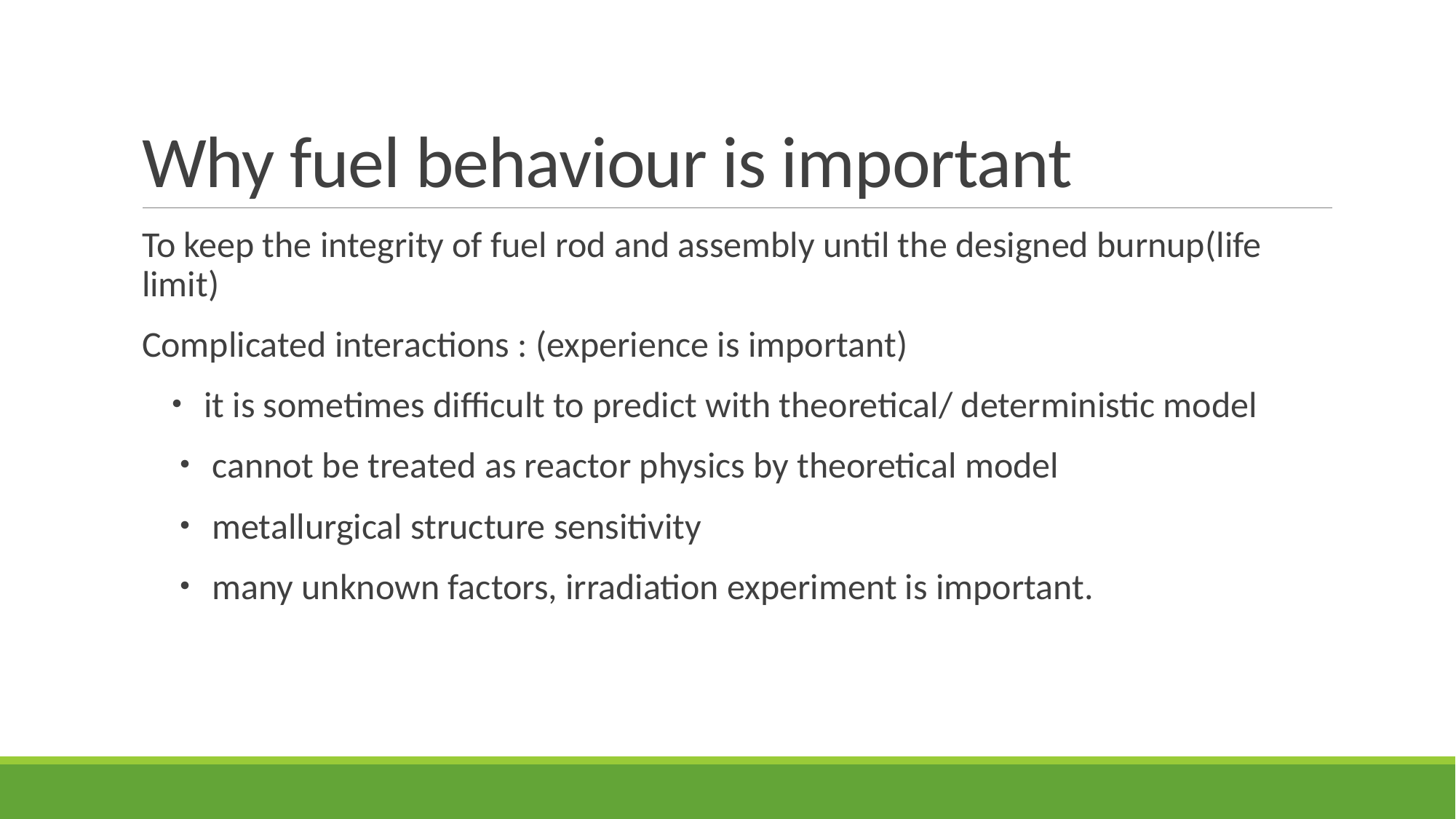

# Why fuel behaviour is important
To keep the integrity of fuel rod and assembly until the designed burnup(life limit)
Complicated interactions : (experience is important)
 ・it is sometimes difficult to predict with theoretical/ deterministic model
  ・cannot be treated as reactor physics by theoretical model
  ・metallurgical structure sensitivity
  ・many unknown factors, irradiation experiment is important.